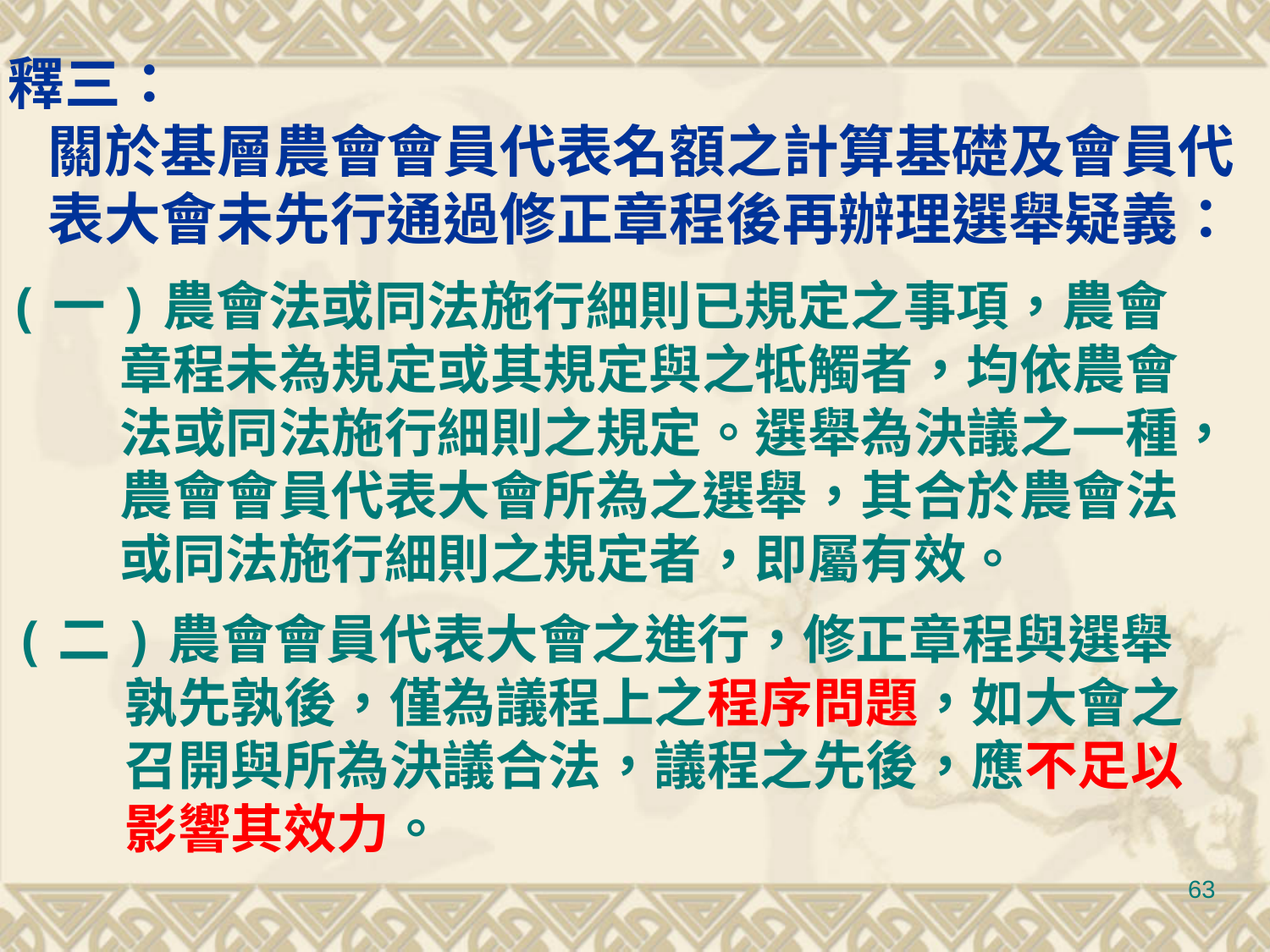

釋三：
  關於基層農會會員代表名額之計算基礎及會員代
  表大會未先行通過修正章程後再辦理選舉疑義：
(一)農會法或同法施行細則已規定之事項，農會章程未為規定或其規定與之牴觸者，均依農會法或同法施行細則之規定。選舉為決議之一種，農會會員代表大會所為之選舉，其合於農會法或同法施行細則之規定者，即屬有效。
(二)農會會員代表大會之進行，修正章程與選舉孰先孰後，僅為議程上之程序問題，如大會之召開與所為決議合法，議程之先後，應不足以影響其效力。
63